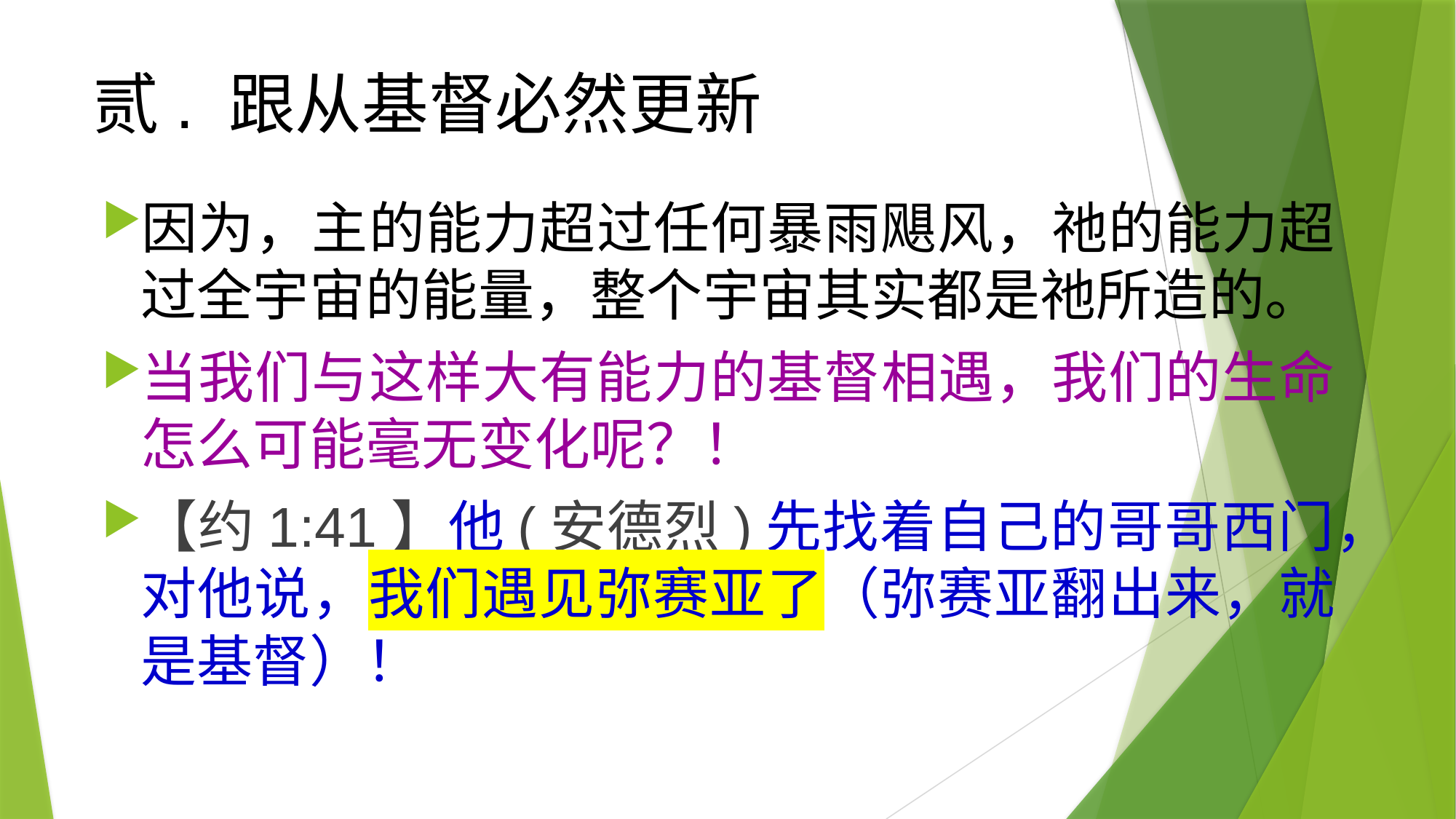

# 贰. 跟从基督必然更新
因为，主的能力超过任何暴雨飓风，祂的能力超过全宇宙的能量，整个宇宙其实都是祂所造的。
当我们与这样大有能力的基督相遇，我们的生命怎么可能毫无变化呢？！
【约1:41】他(安德烈)先找着自己的哥哥西门，对他说，我们遇见弥赛亚了（弥赛亚翻出来，就是基督）！